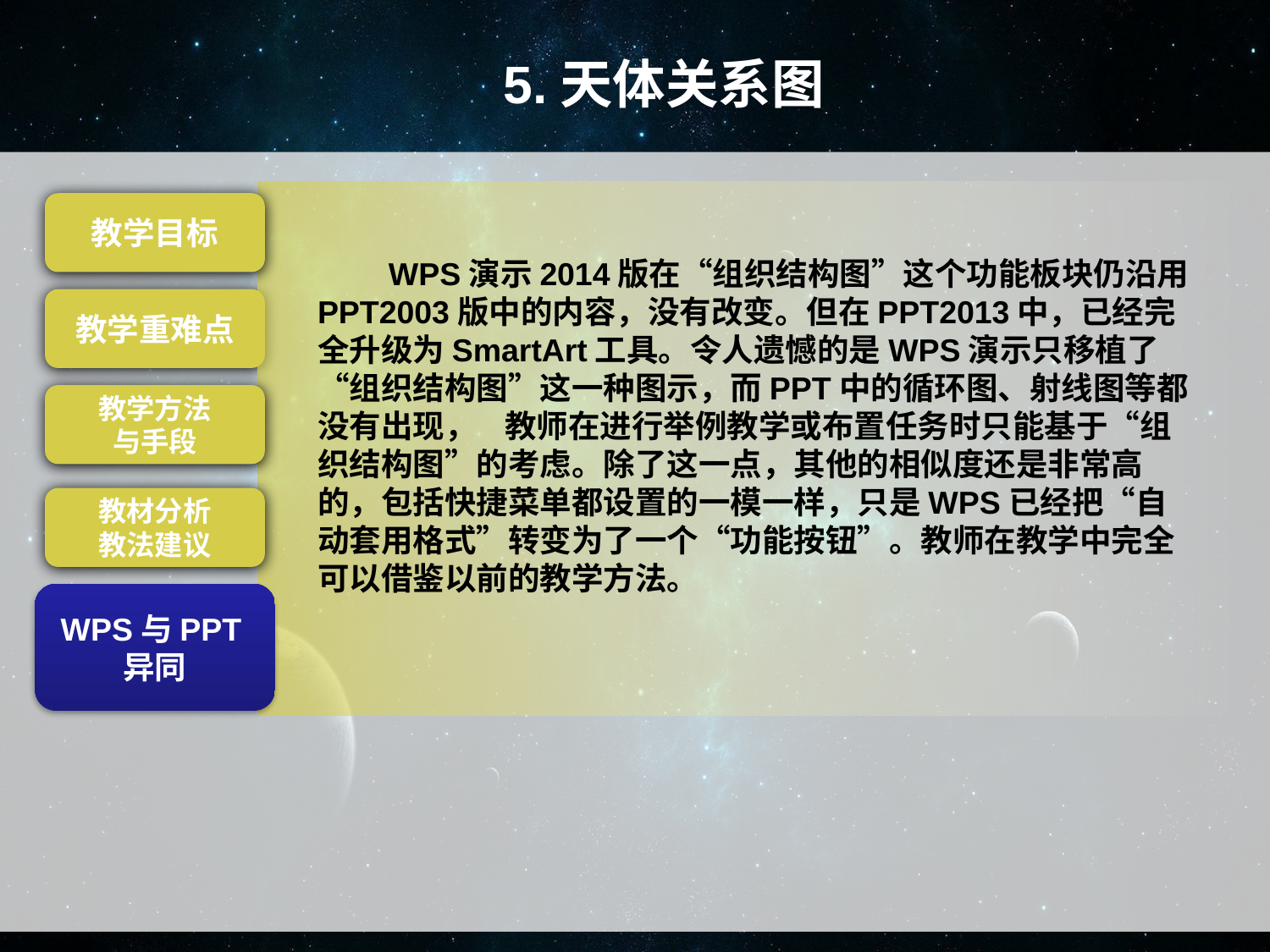

5.天体关系图

        WPS演示2014版在“组织结构图”这个功能板块仍沿用PPT2003版中的内容，没有改变。但在PPT2013中，已经完全升级为SmartArt工具。令人遗憾的是WPS演示只移植了“组织结构图”这一种图示，而PPT中的循环图、射线图等都没有出现，    教师在进行举例教学或布置任务时只能基于“组织结构图”的考虑。除了这一点，其他的相似度还是非常高的，包括快捷菜单都设置的一模一样，只是WPS已经把“自动套用格式”转变为了一个“功能按钮”。教师在教学中完全可以借鉴以前的教学方法。

教学目标
教学重难点
教学方法
与手段
教材分析
教法建议
WPS与PPT异同
WPS与PPT异同